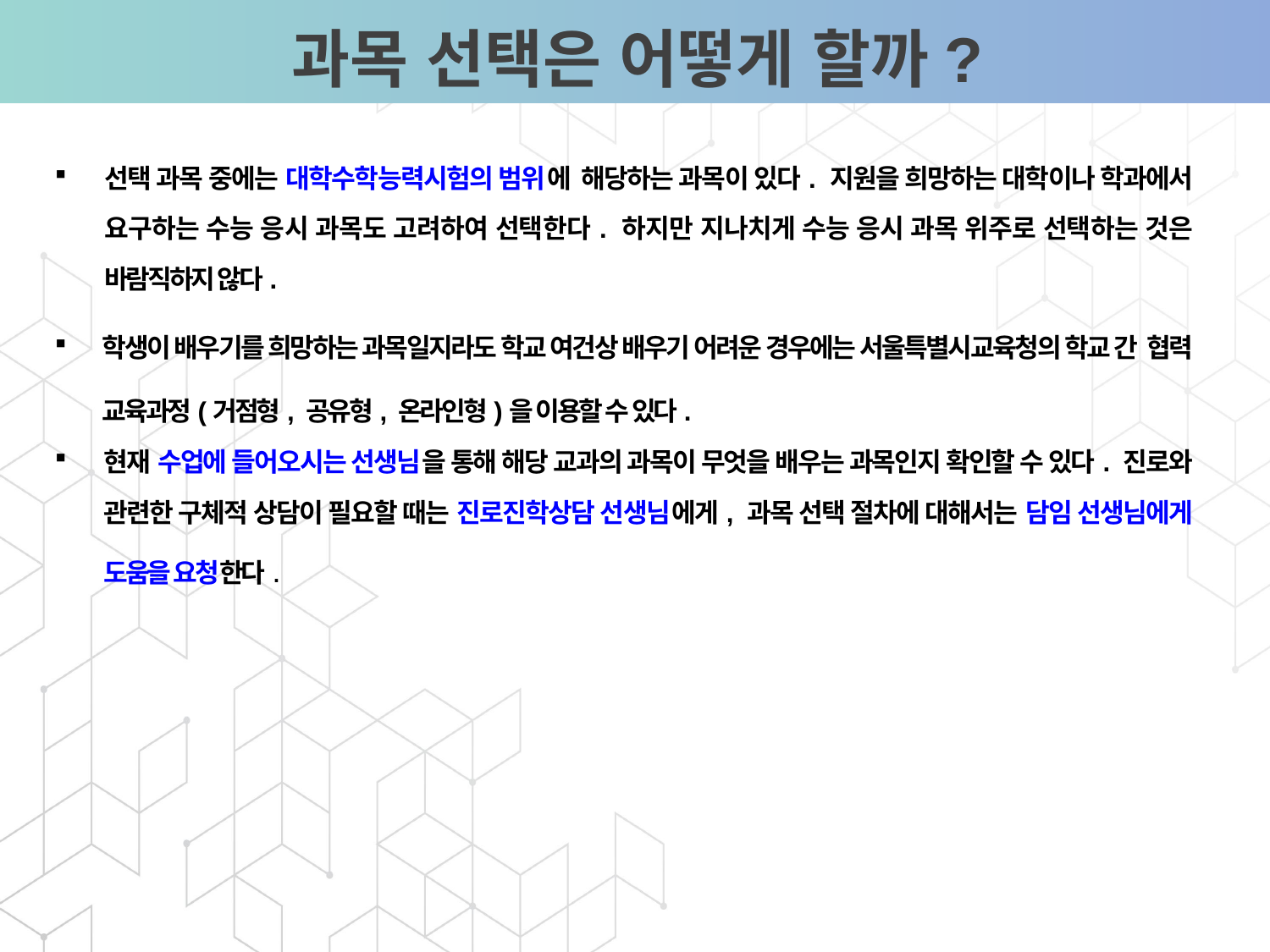

과목 선택은 어떻게 할까?
선택 과목 중에는 대학수학능력시험의 범위에 해당하는 과목이 있다. 지원을 희망하는 대학이나 학과에서 요구하는 수능 응시 과목도 고려하여 선택한다. 하지만 지나치게 수능 응시 과목 위주로 선택하는 것은 바람직하지 않다.
학생이 배우기를 희망하는 과목일지라도 학교 여건상 배우기 어려운 경우에는 서울특별시교육청의 학교 간  협력 교육과정(거점형, 공유형, 온라인형)을 이용할 수 있다.
현재 수업에 들어오시는 선생님을 통해 해당 교과의 과목이 무엇을 배우는 과목인지 확인할 수 있다. 진로와 관련한 구체적 상담이 필요할 때는 진로진학상담 선생님에게, 과목 선택 절차에 대해서는 담임 선생님에게 도움을 요청한다.
영업활동의 부재